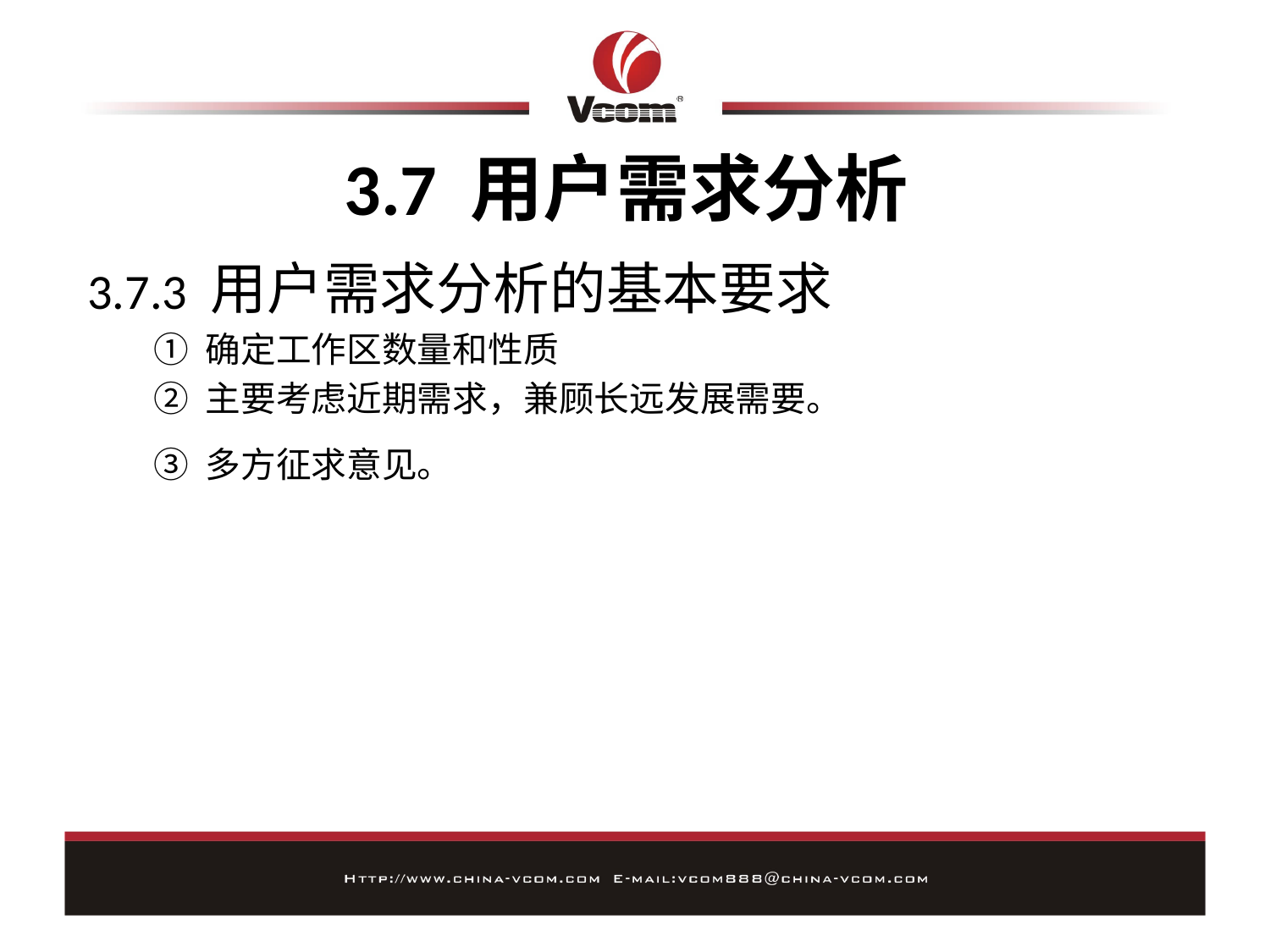

# 3.7 用户需求分析
3.7.3 用户需求分析的基本要求
  ① 确定工作区数量和性质
  ② 主要考虑近期需求，兼顾长远发展需要。
  ③ 多方征求意见。